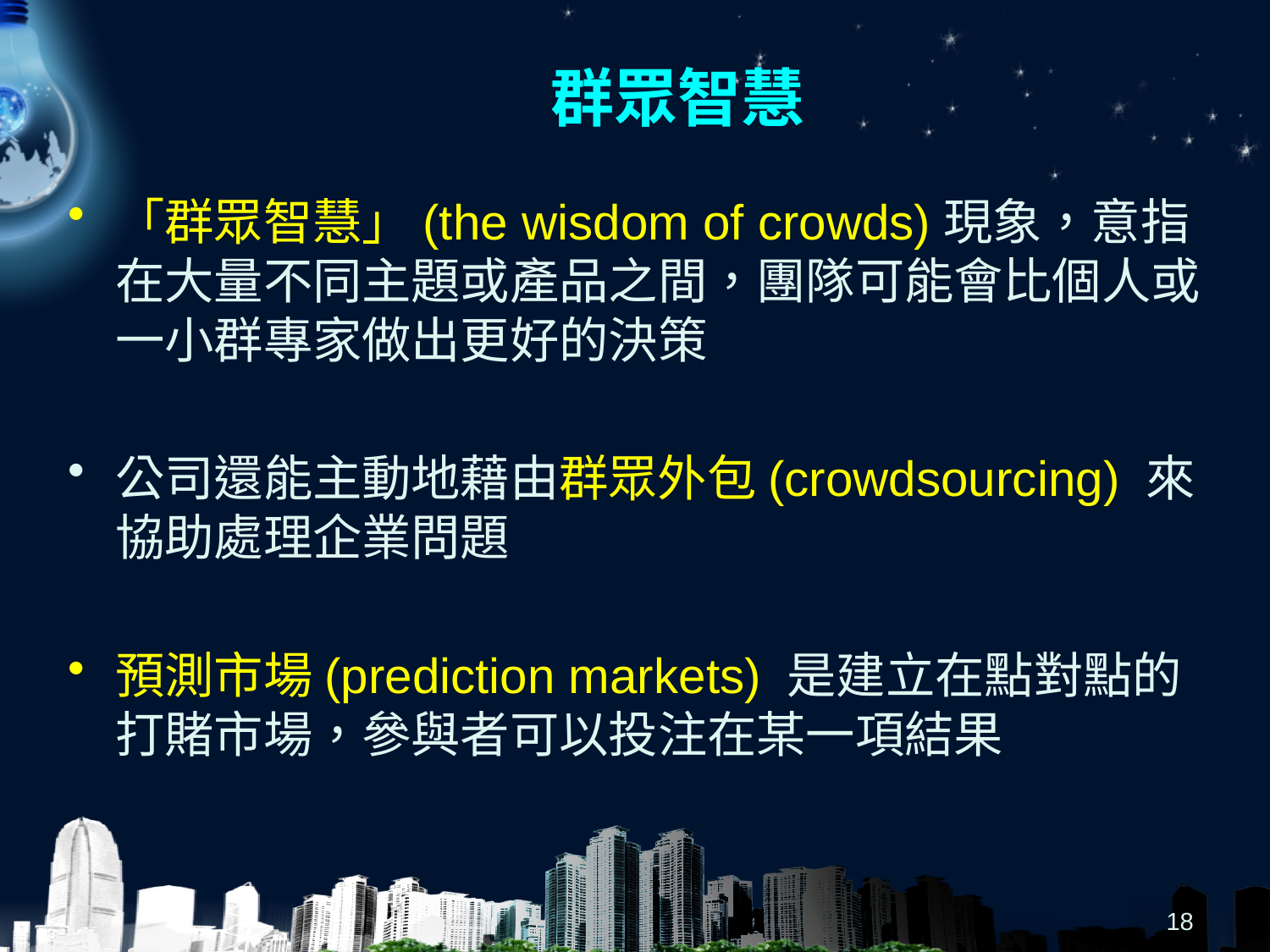

# 群眾智慧
「群眾智慧」(the wisdom of crowds)現象，意指在大量不同主題或產品之間，團隊可能會比個人或一小群專家做出更好的決策

公司還能主動地藉由群眾外包(crowdsourcing) 來協助處理企業問題

預測市場(prediction markets) 是建立在點對點的打賭市場，參與者可以投注在某一項結果
18